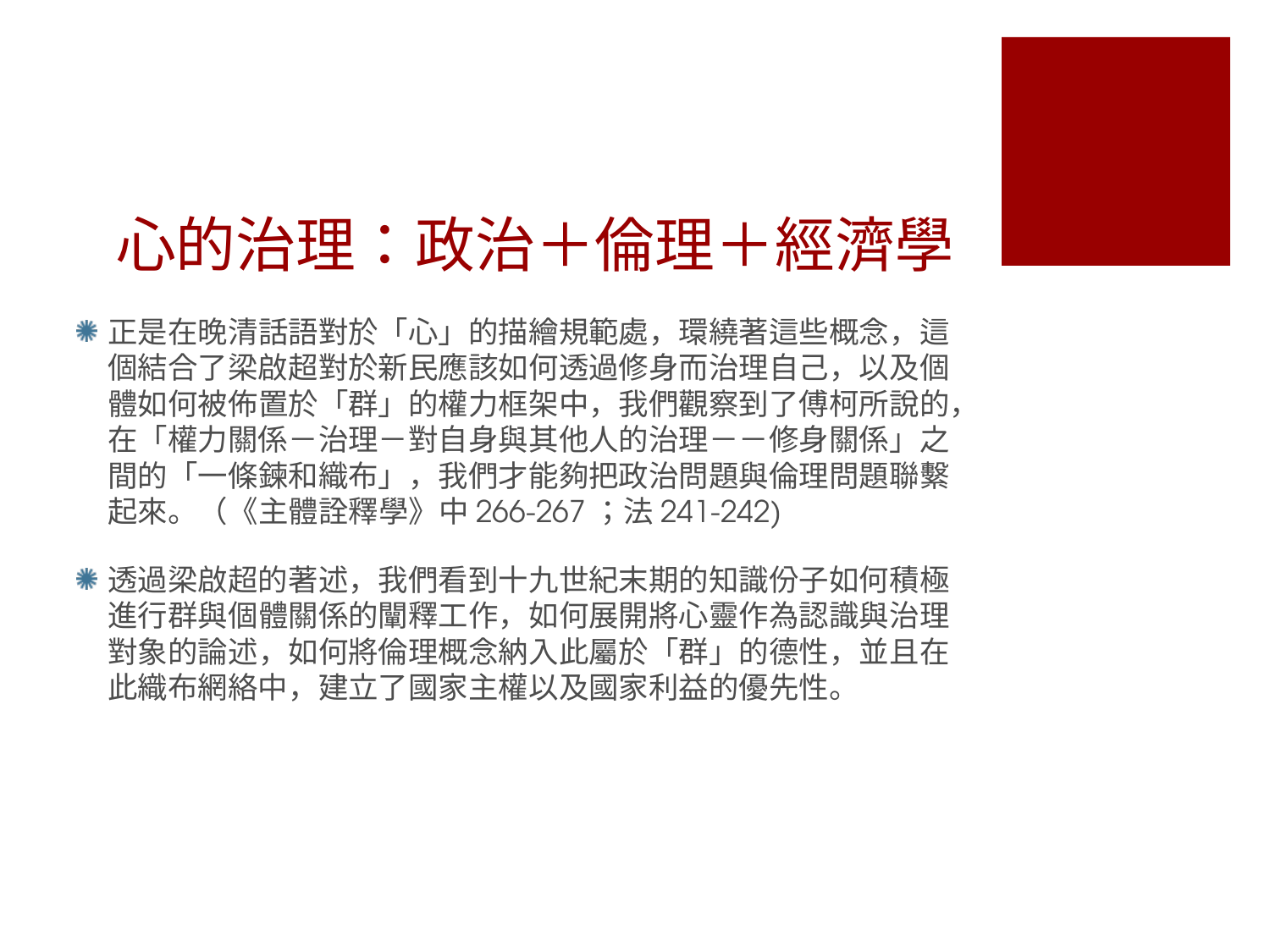

# 心的治理：政治＋倫理＋經濟學
正是在晚清話語對於「心」的描繪規範處，環繞著這些概念，這個結合了梁啟超對於新民應該如何透過修身而治理自己，以及個體如何被佈置於「群」的權力框架中，我們觀察到了傅柯所說的，在「權力關係－治理－對自身與其他人的治理－－修身關係」之間的「一條鍊和織布」，我們才能夠把政治問題與倫理問題聯繫起來。（《主體詮釋學》中266-267；法241-242)
透過梁啟超的著述，我們看到十九世紀末期的知識份子如何積極進行群與個體關係的闡釋工作，如何展開將心靈作為認識與治理對象的論述，如何將倫理概念納入此屬於「群」的德性，並且在此織布網絡中，建立了國家主權以及國家利益的優先性。